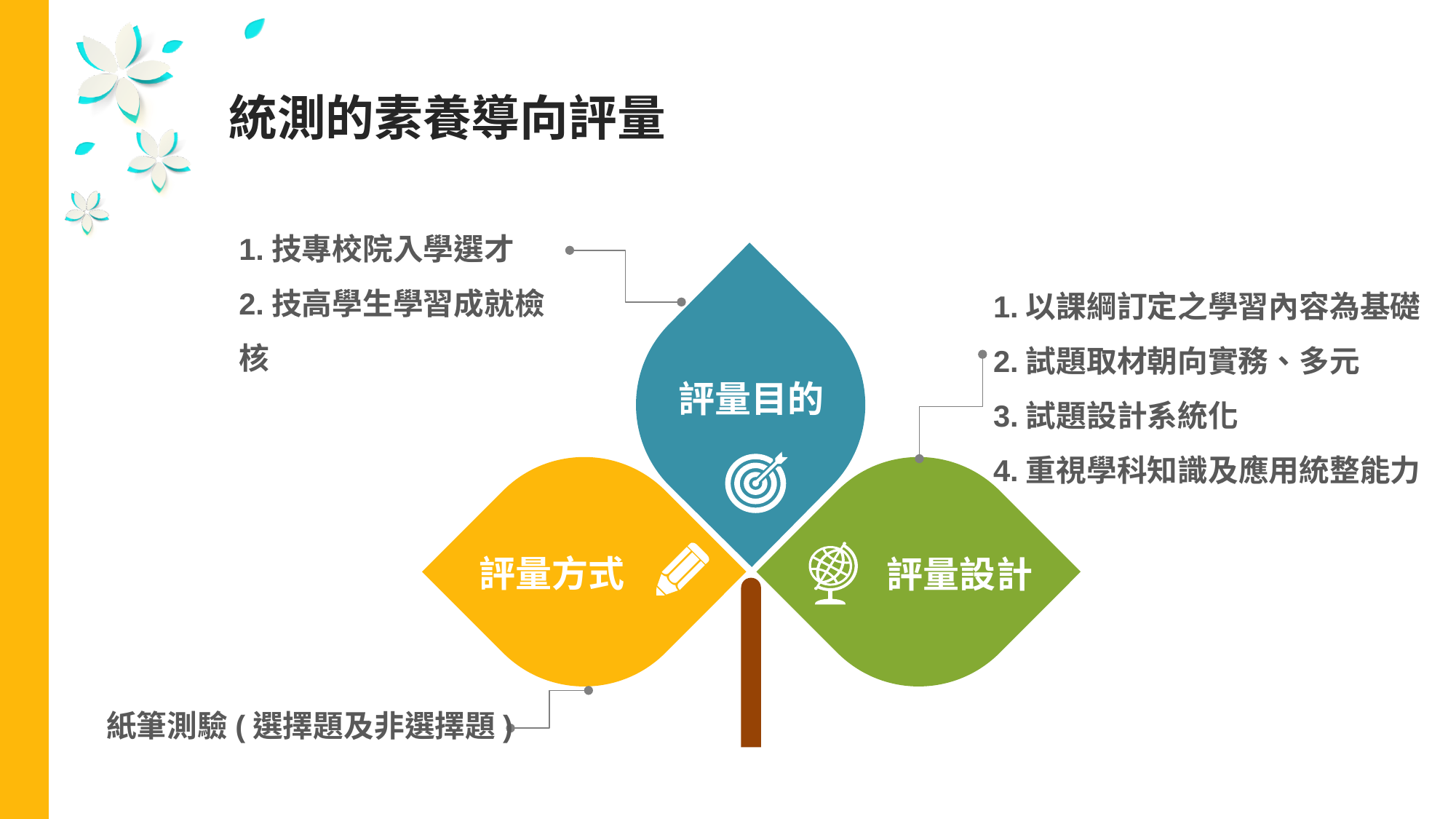

統測的素養導向評量
1.技專校院入學選才
2.技高學生學習成就檢核
1.以課綱訂定之學習內容為基礎
2.試題取材朝向實務、多元
3.試題設計系統化
4.重視學科知識及應用統整能力

評量目的

評量方式
評量設計
紙筆測驗(選擇題及非選擇題)